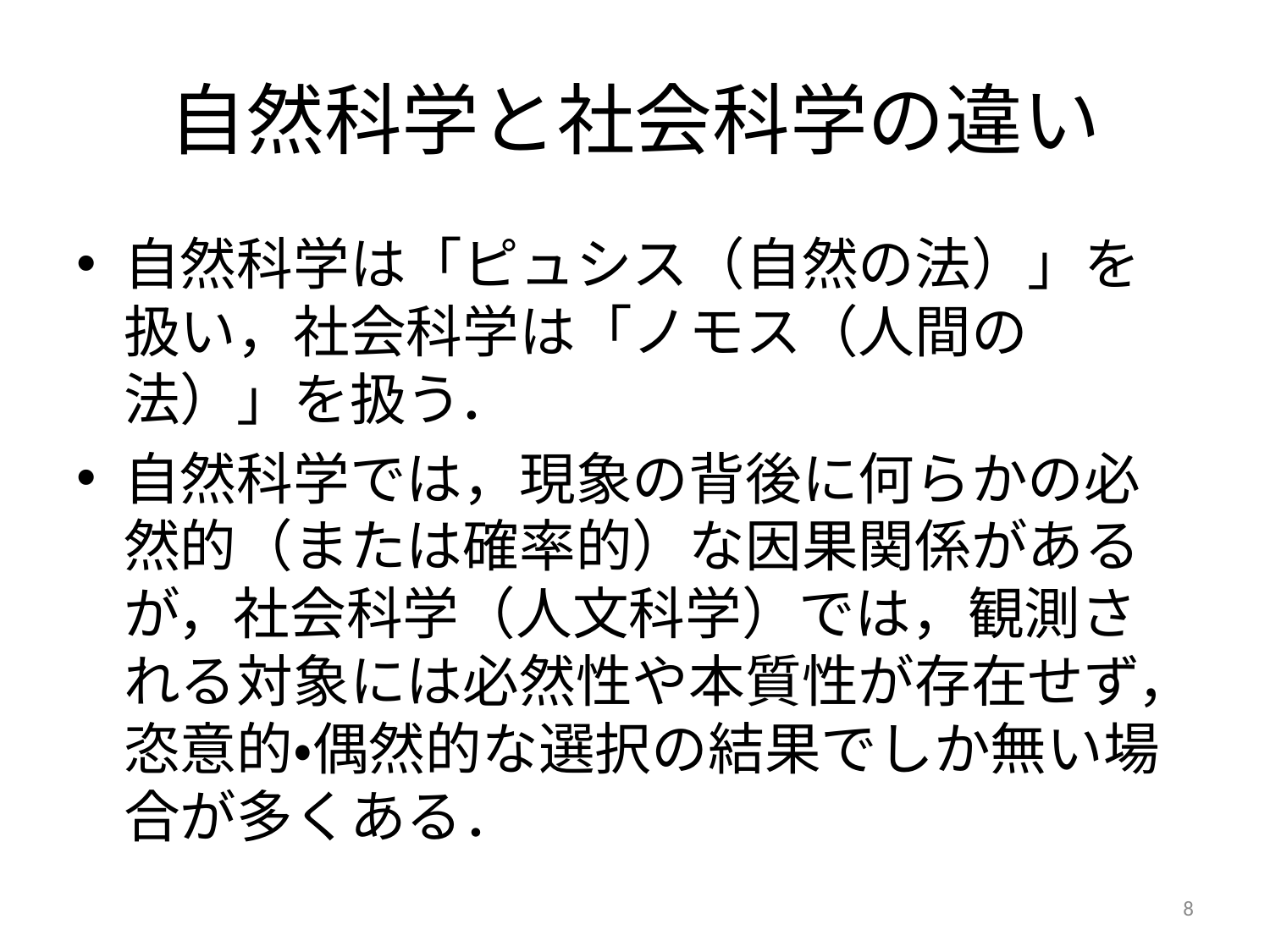

# 自然科学と社会科学の違い
自然科学は「ピュシス（自然の法）」を扱い，社会科学は「ノモス（人間の法）」を扱う．
自然科学では，現象の背後に何らかの必然的（または確率的）な因果関係があるが，社会科学（人文科学）では，観測される対象には必然性や本質性が存在せず，恣意的・偶然的な選択の結果でしか無い場合が多くある．

8